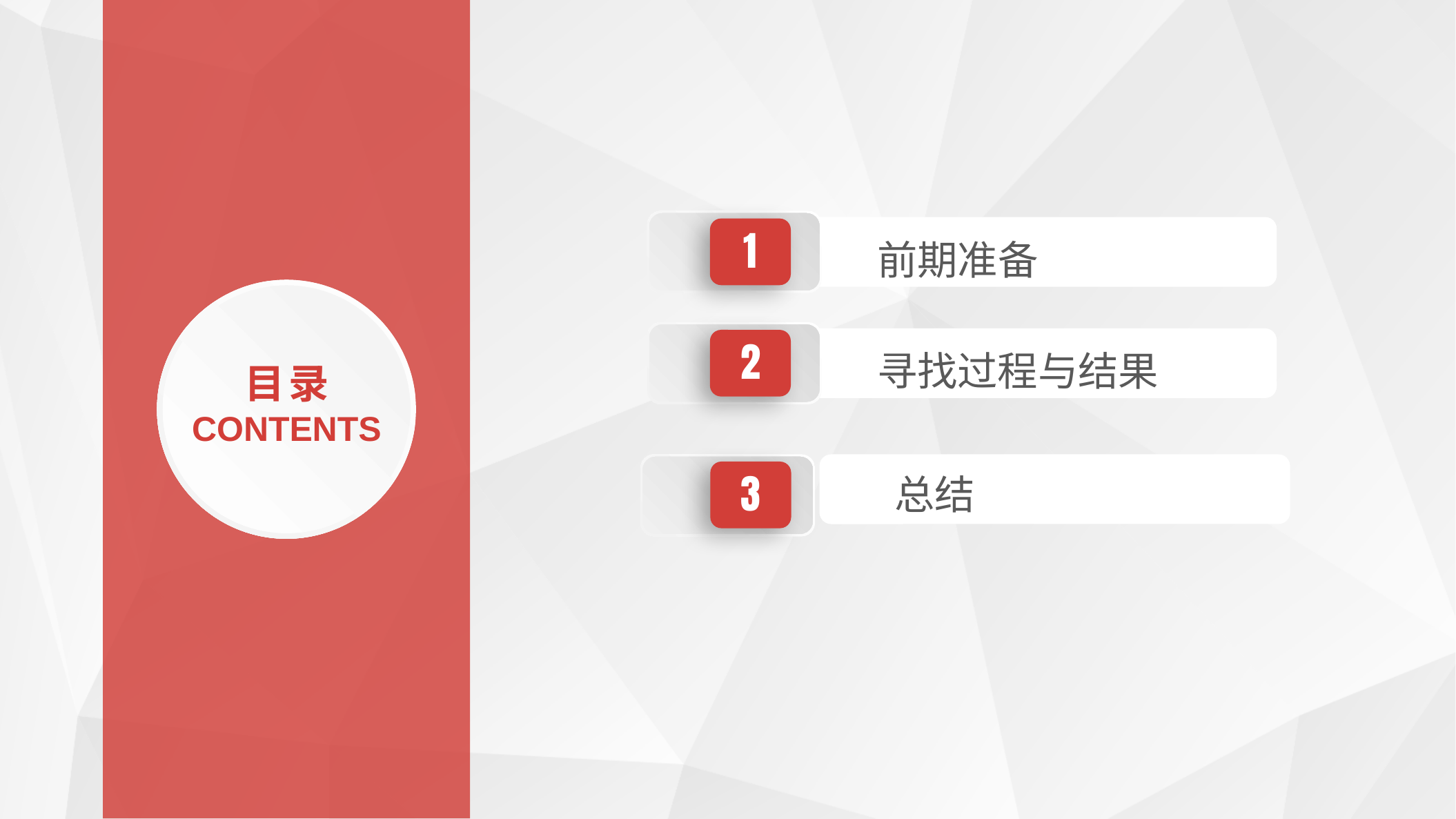

1
前期准备

目录
contents

2
寻找过程与结果
总结

3